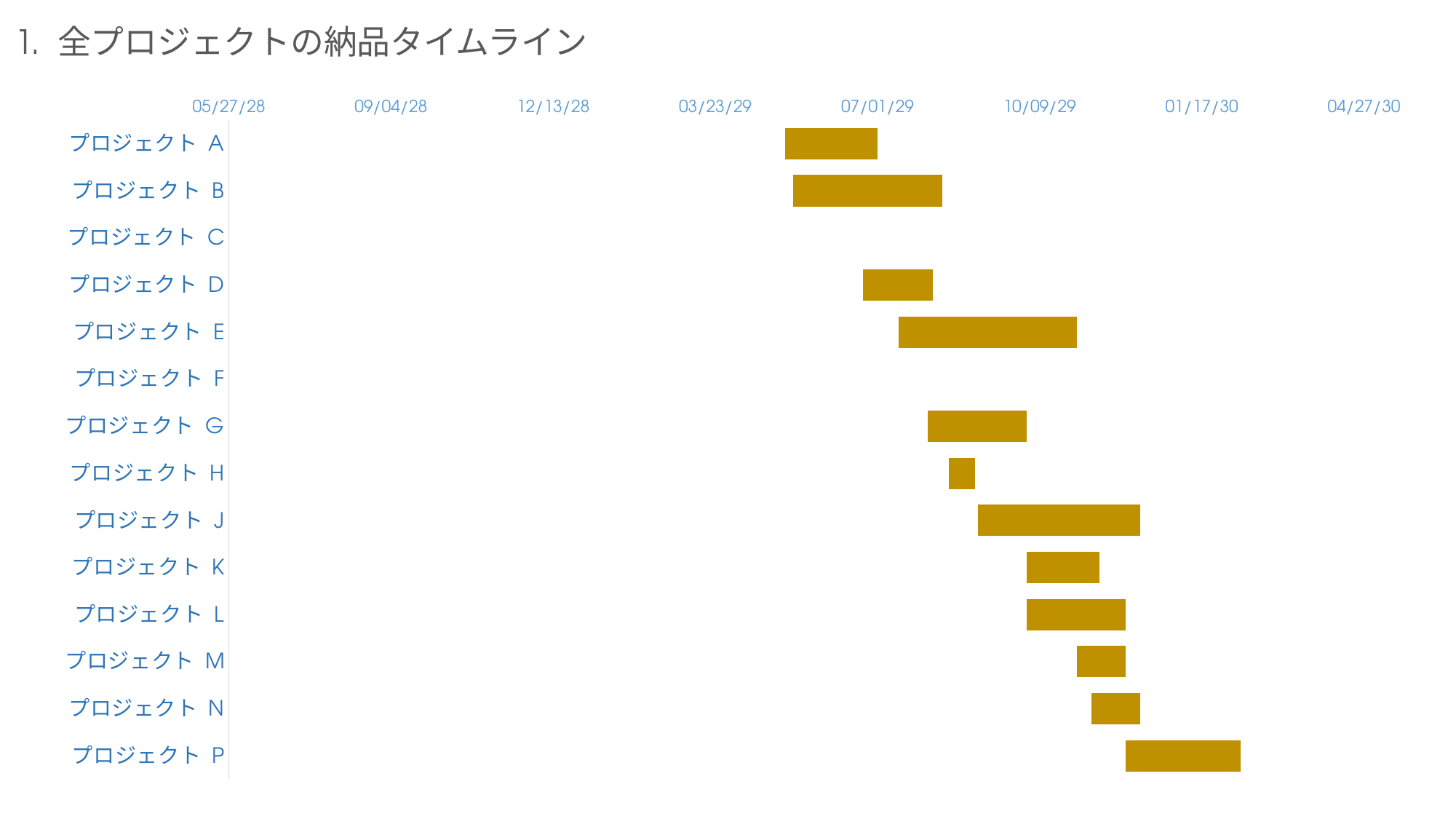

1. 全プロジェクトの納品タイムライン

### Chart

| Category | 終了 | 開始 |
|---|---|---|
| プロジェクト A | 47300.0 | 47243.0 |
| プロジェクト B | 47340.0 | 47248.0 |
| プロジェクト C | 47178.0 | 47279.0 |
| プロジェクト D | 47334.0 | 47291.0 |
| プロジェクト E | 47423.0 | 47313.0 |
| プロジェクト F | 47138.0 | 47313.0 |
| プロジェクト G | 47392.0 | 47331.0 |
| プロジェクト H | 47360.0 | 47344.0 |
| プロジェクト J | 47462.0 | 47362.0 |
| プロジェクト K | 47437.0 | 47392.0 |
| プロジェクト L | 47453.0 | 47392.0 |
| プロジェクト M | 47453.0 | 47423.0 |
| プロジェクト N | 47462.0 | 47432.0 |
| プロジェクト P | 47524.0 | 47453.0 |